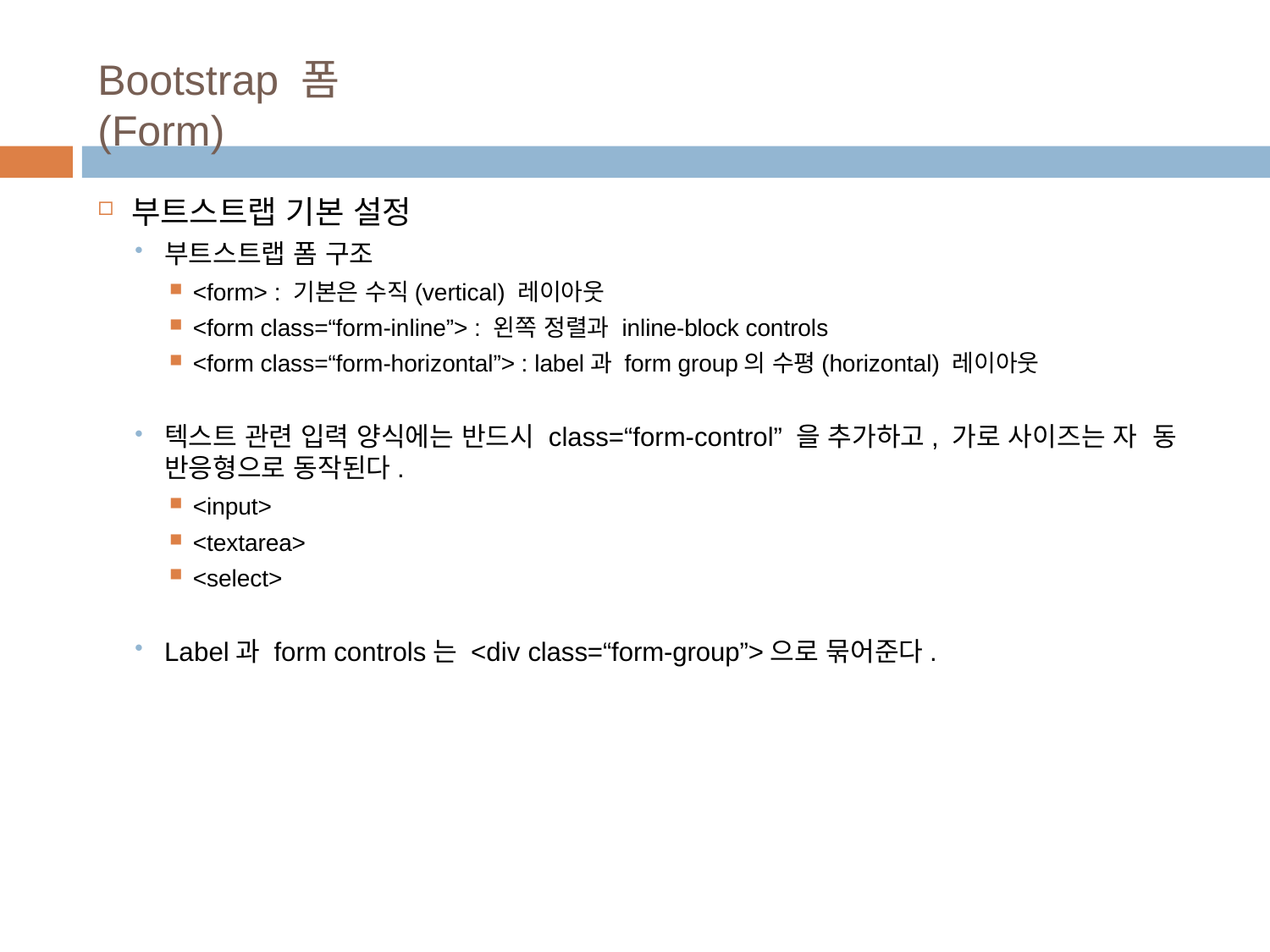

# Bootstrap 폼(Form)
부트스트랩 기본 설정
부트스트랩 폼 구조
<form> : 기본은 수직(vertical) 레이아웃
<form class=“form-inline”> : 왼쪽 정렬과 inline-block controls
<form class=“form-horizontal”> : label과 form group의 수평(horizontal) 레이아웃

텍스트 관련 입력 양식에는 반드시 class=“form-control” 을 추가하고, 가로 사이즈는 자  동 반응형으로 동작된다.
<input>
<textarea>
<select>

Label과 form controls는 <div class=“form-group”>으로 묶어준다.